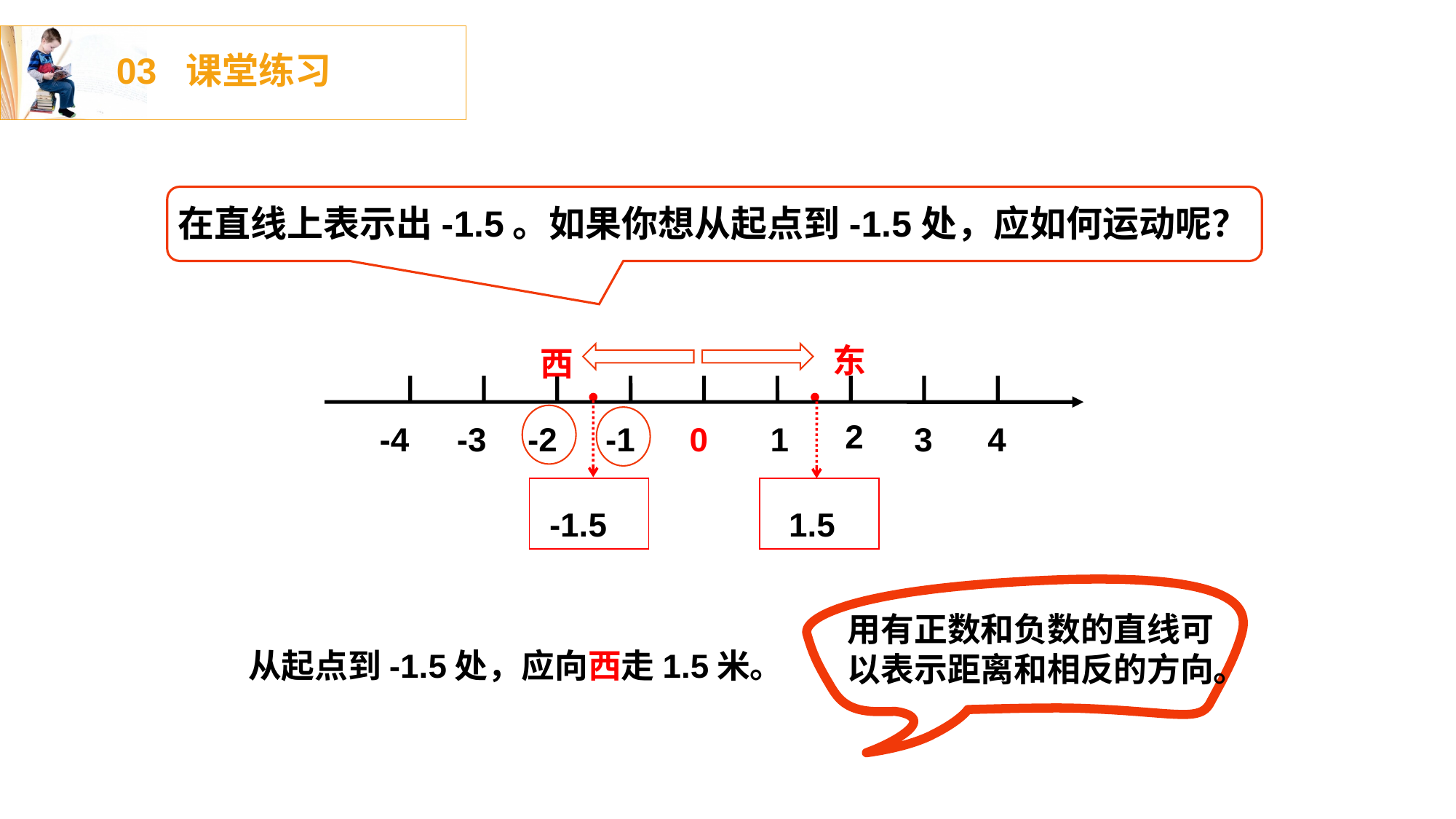

03  课堂练习

在直线上表示出-1.5。如果你想从起点到-1.5处，应如何运动呢？
东
西

2
-4
-3
-2
-1
0
1
3
4

 -1.5
  1.5

用有正数和负数的直线可以表示距离和相反的方向。
从起点到-1.5处，应向西走1.5米。